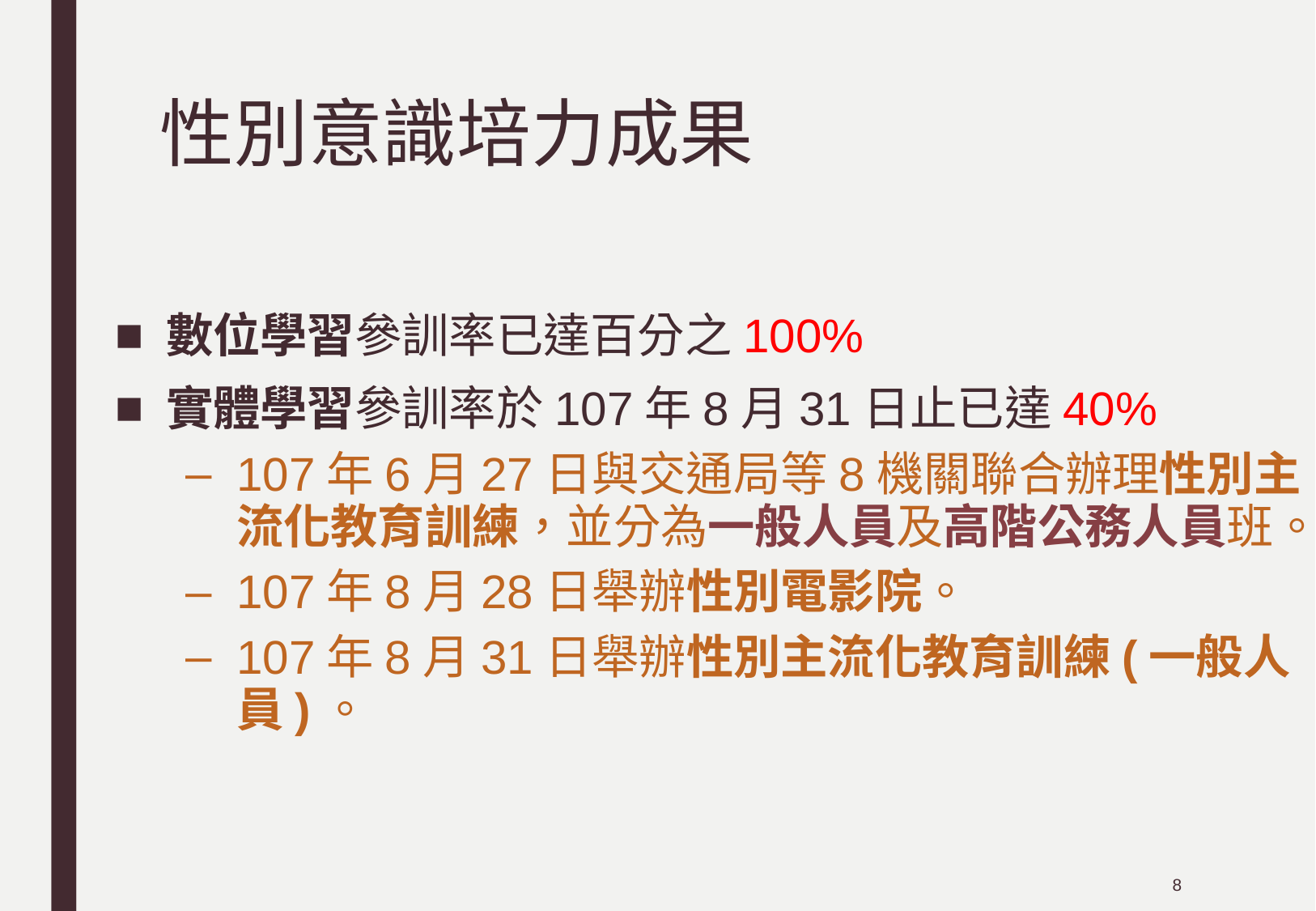

# 性別意識培力成果
數位學習參訓率已達百分之100%
實體學習參訓率於107年8月31日止已達40%
107年6月27日與交通局等8機關聯合辦理性別主流化教育訓練，並分為一般人員及高階公務人員班。
107年8月28日舉辦性別電影院。
107年8月31日舉辦性別主流化教育訓練(一般人員)。

8